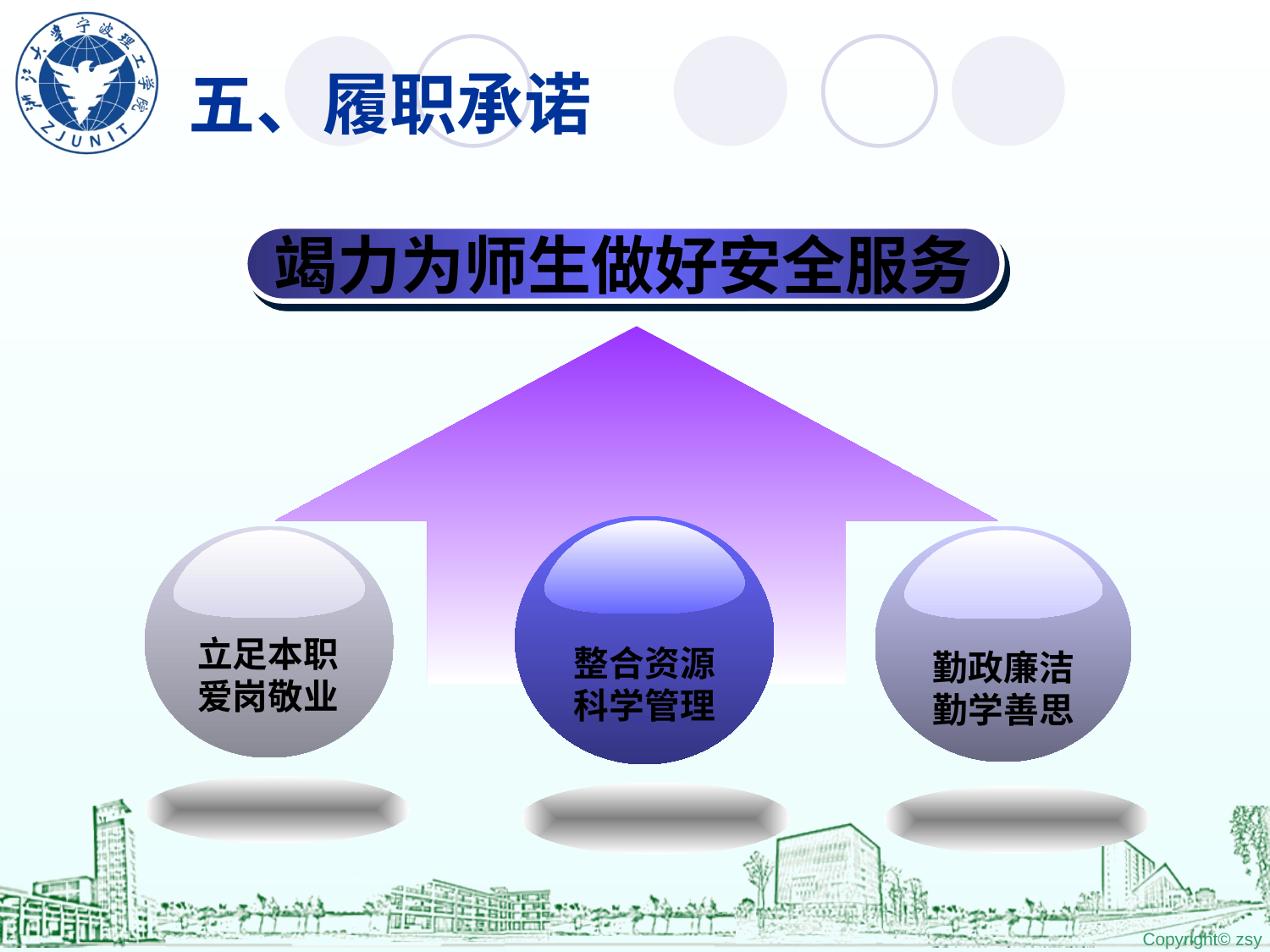

五、履职承诺
竭力为师生做好安全服务

整合资源
科学管理

整合资源
科学管理

整合资源
科学管理

勤政廉洁
勤学善思

勤政廉洁
勤学善思

立足本职
爱岗敬业